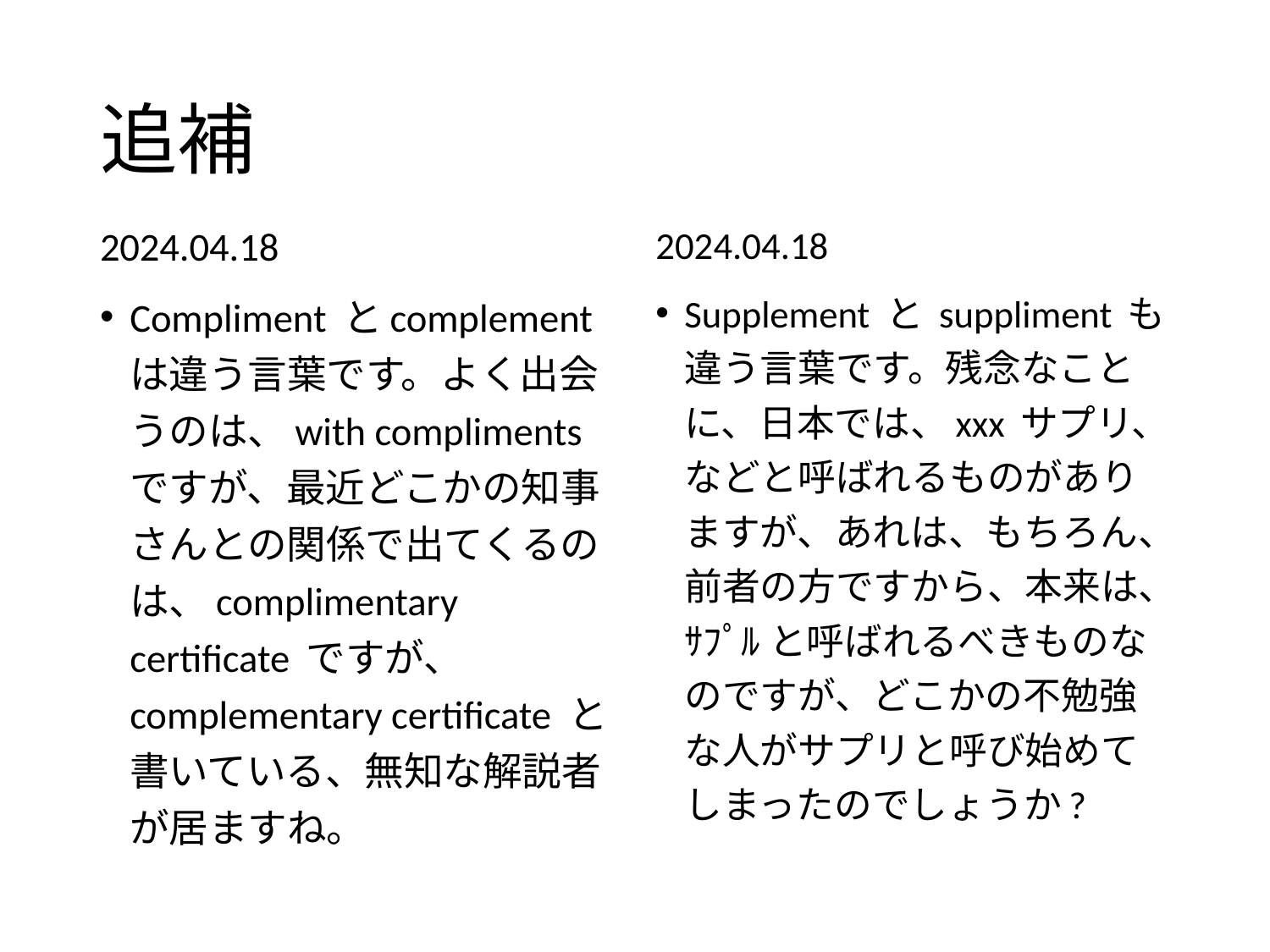

# 追補
2024.04.18
Compliment とcomplement は違う言葉です。よく出会うのは、with compliments ですが、最近どこかの知事さんとの関係で出てくるのは、complimentary certificate ですが、 complementary certificate と書いている、無知な解説者が居ますね。

2024.04.18
Supplement と suppliment も違う言葉です。残念なことに、日本では、xxx サプリ、などと呼ばれるものがありますが、あれは、もちろん、前者の方ですから、本来は、ｻﾌﾟﾙ と呼ばれるべきものなのですが、どこかの不勉強な人がサプリと呼び始めてしまったのでしょうか?